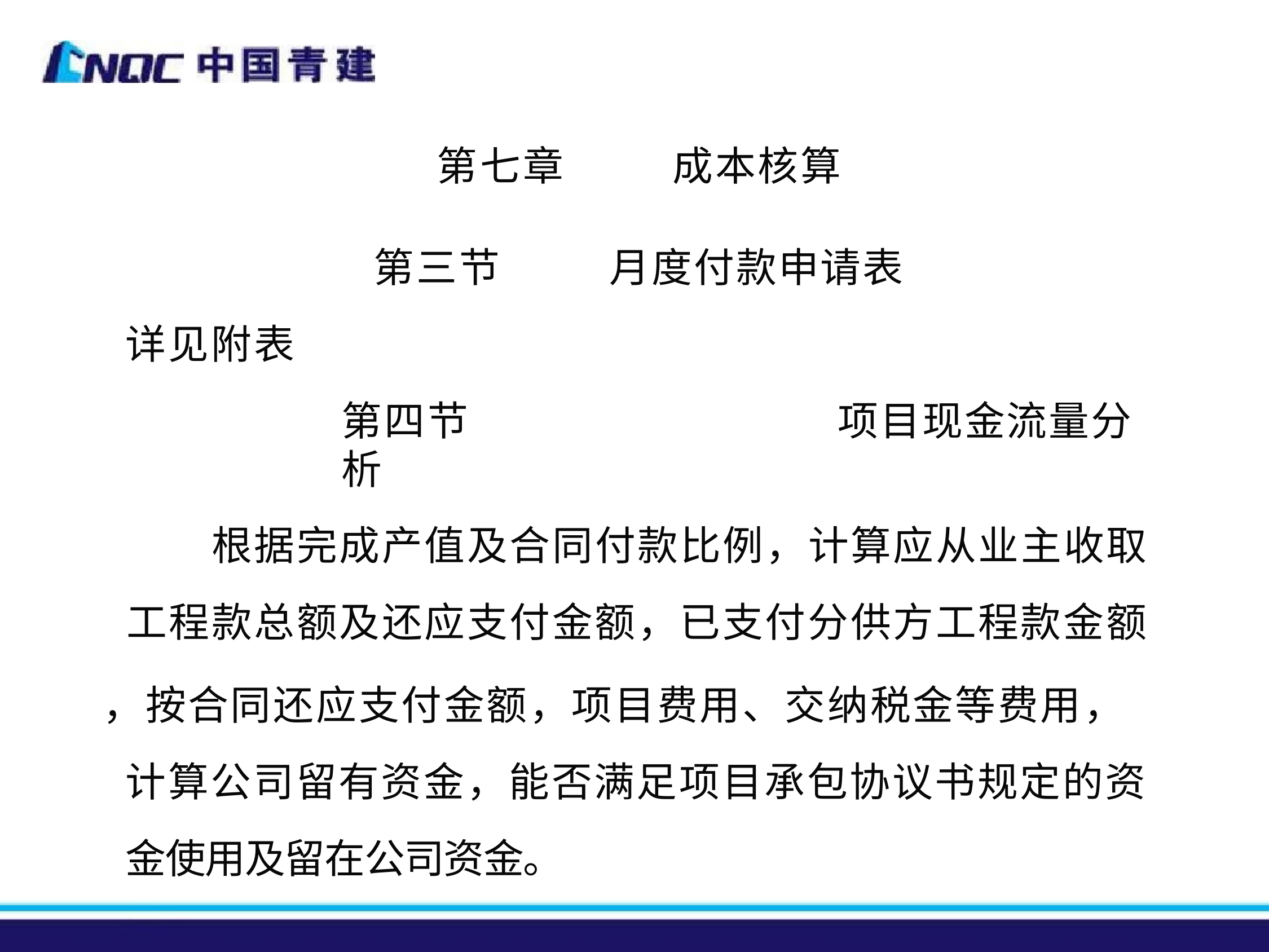

第七章
成本核算
第三节
月度付款申请表
详见附表
第四节	项目现金流量分析
根据完成产值及合同付款比例，计算应从业主收取 工程款总额及还应支付金额，已支付分供方工程款金额
，按合同还应支付金额，项目费用、交纳税金等费用，  计算公司留有资金，能否满足项目承包协议书规定的资 金使用及留在公司资金。